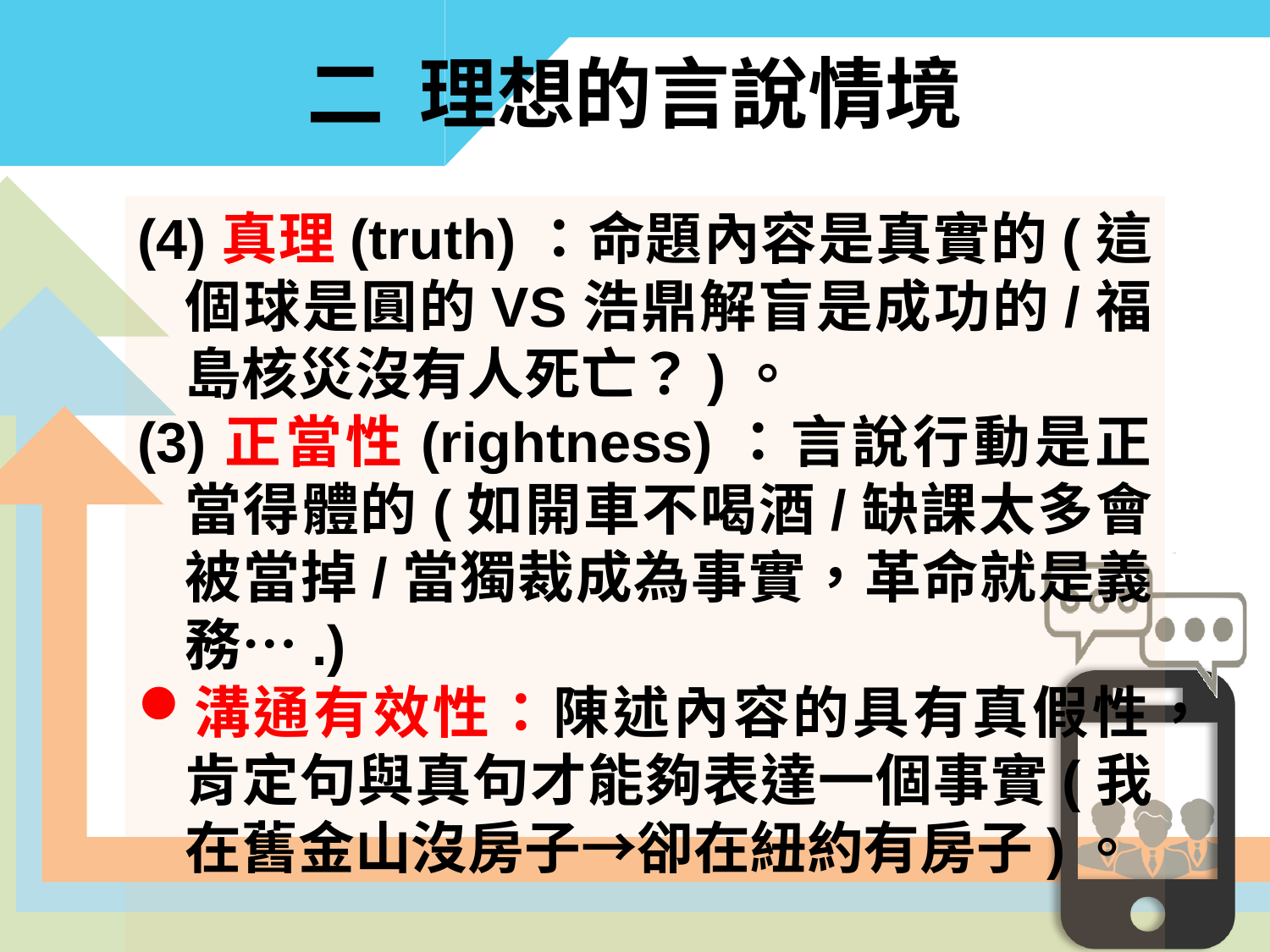

# 二  理想的言說情境
(4)真理(truth)：命題內容是真實的(這個球是圓的VS浩鼎解盲是成功的/福島核災沒有人死亡？)。
(3)正當性(rightness)：言說行動是正當得體的(如開車不喝酒/缺課太多會被當掉/當獨裁成為事實，革命就是義務….)
溝通有效性：陳述內容的具有真假性，肯定句與真句才能夠表達一個事實(我在舊金山沒房子→卻在紐約有房子)。